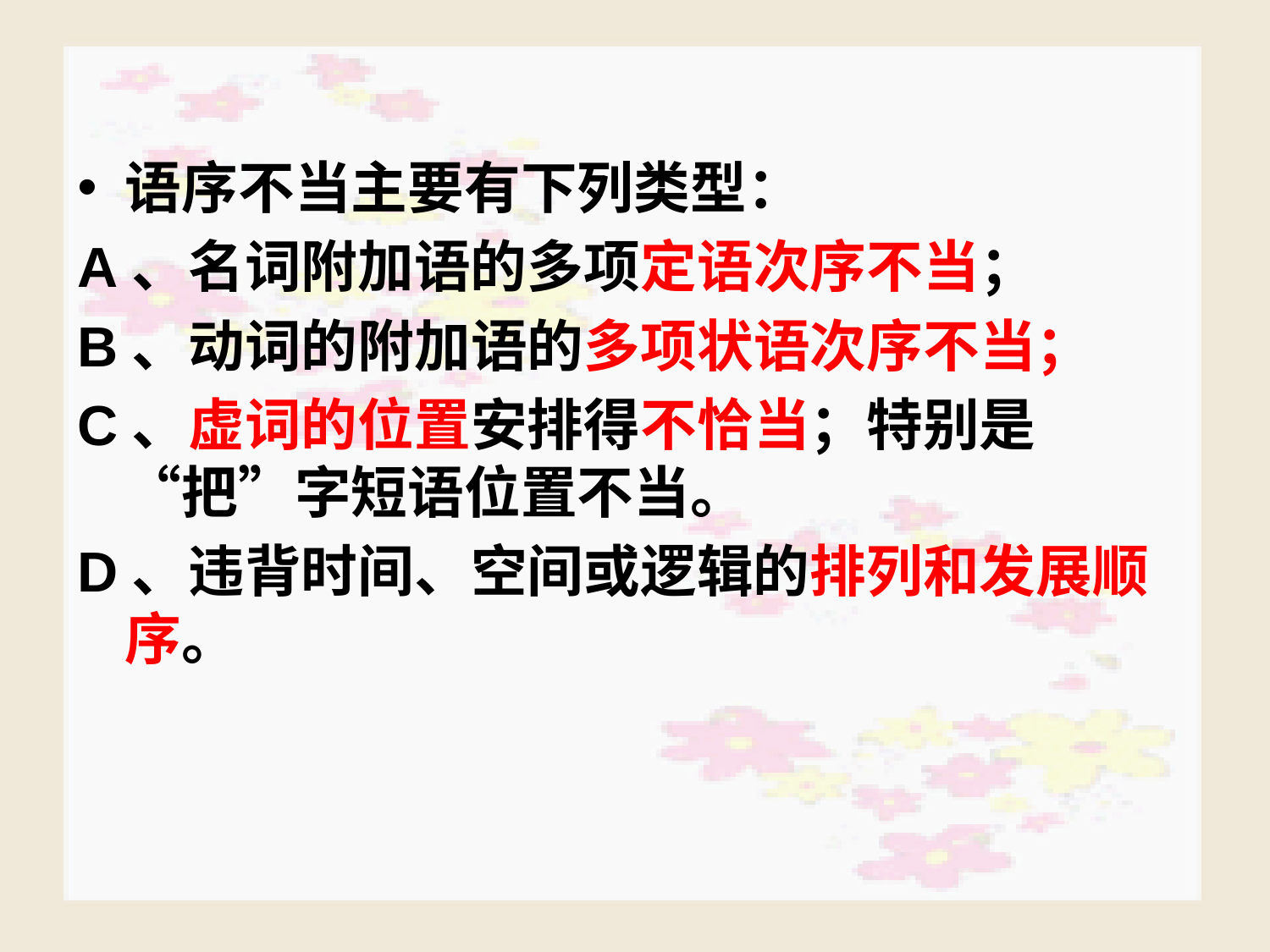

语序不当主要有下列类型：
A、名词附加语的多项定语次序不当；
B、动词的附加语的多项状语次序不当；
C、虚词的位置安排得不恰当；特别是“把”字短语位置不当。
D、违背时间、空间或逻辑的排列和发展顺序。